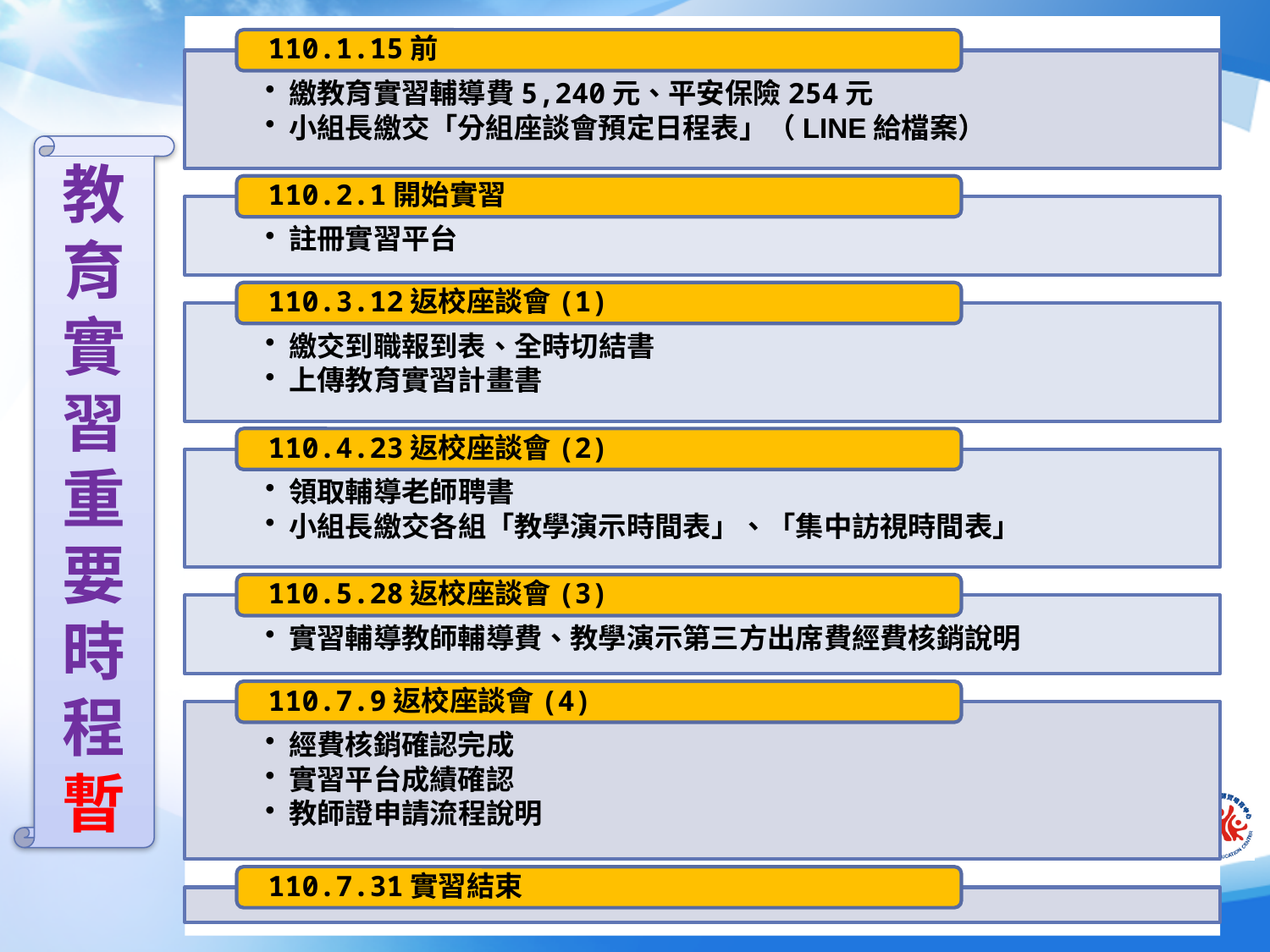

繳教育實習輔導費5,240元、平安保險254元
小組長繳交「分組座談會預定日程表」（LINE給檔案）
110.1.15前
註冊實習平台
110.2.1開始實習
繳交到職報到表、全時切結書
上傳教育實習計畫書
110.3.12返校座談會(1)
領取輔導老師聘書
小組長繳交各組「教學演示時間表」、「集中訪視時間表」
110.4.23返校座談會(2)
實習輔導教師輔導費、教學演示第三方出席費經費核銷說明
110.5.28返校座談會(3)
經費核銷確認完成
實習平台成績確認
教師證申請流程說明
110.7.9返校座談會(4)

110.7.31實習結束
教育實習重要時程
暫
21